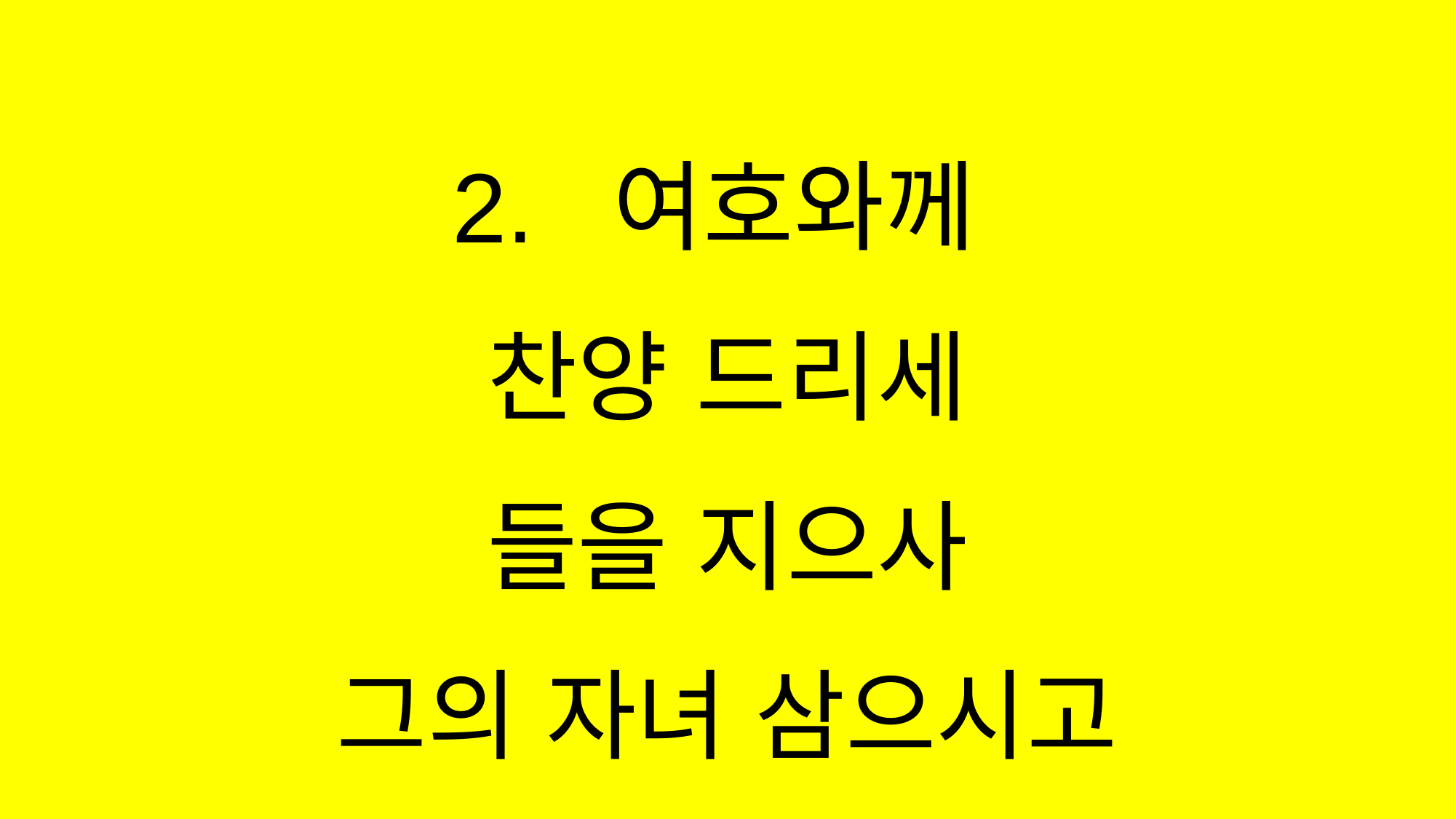

#
2.  여호와께

찬양 드리세

들을 지으사

그의 자녀 삼으시고